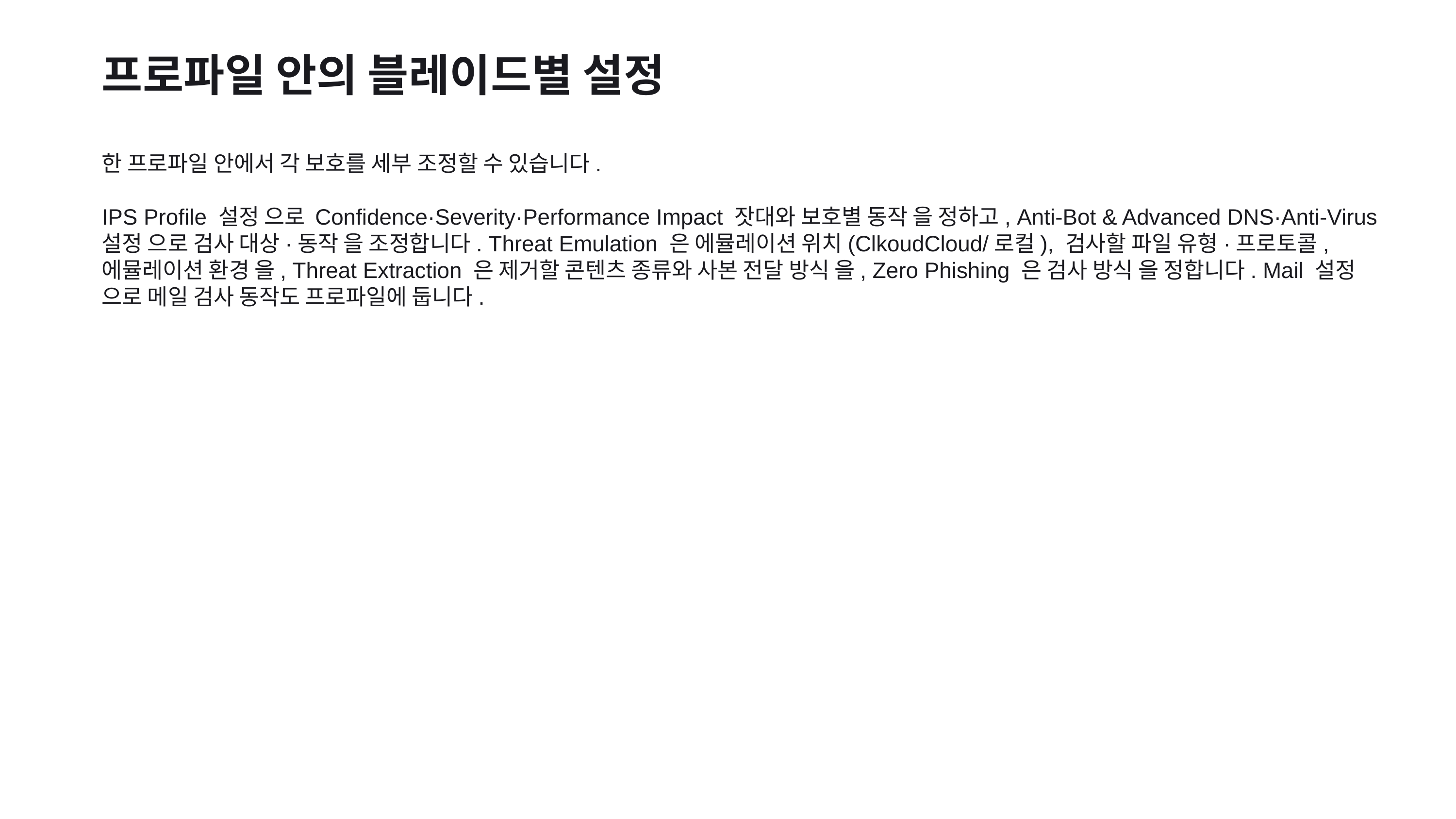

프로파일 안의 블레이드별 설정
한 프로파일 안에서 각 보호를 세부 조정할 수 있습니다.

IPS Profile 설정 으로 Confidence·Severity·Performance Impact 잣대와 보호별 동작 을 정하고, Anti-Bot & Advanced DNS·Anti-Virus 설정 으로 검사 대상·동작 을 조정합니다. Threat Emulation 은 에뮬레이션 위치(ClkoudCloud/로컬), 검사할 파일 유형·프로토콜, 에뮬레이션 환경 을, Threat Extraction 은 제거할 콘텐츠 종류와 사본 전달 방식 을, Zero Phishing 은 검사 방식 을 정합니다. Mail 설정 으로 메일 검사 동작도 프로파일에 둡니다.